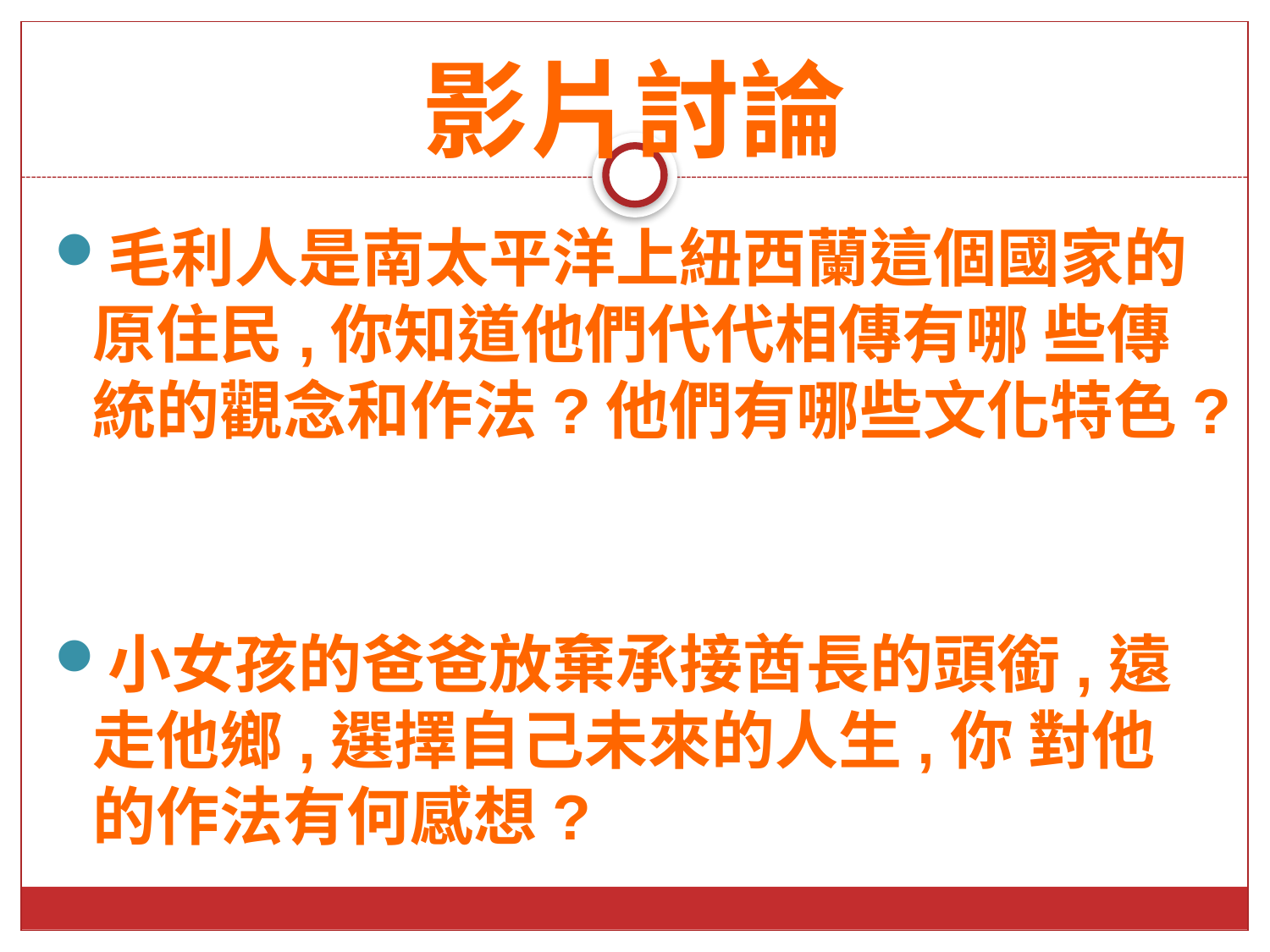

# 影片討論
毛利人是南太平洋上紐西蘭這個國家的原住民,你知道他們代代相傳有哪 些傳統的觀念和作法?他們有哪些文化特色?

小女孩的爸爸放棄承接酋長的頭銜,遠走他鄉,選擇自己未來的人生,你 對他的作法有何感想?